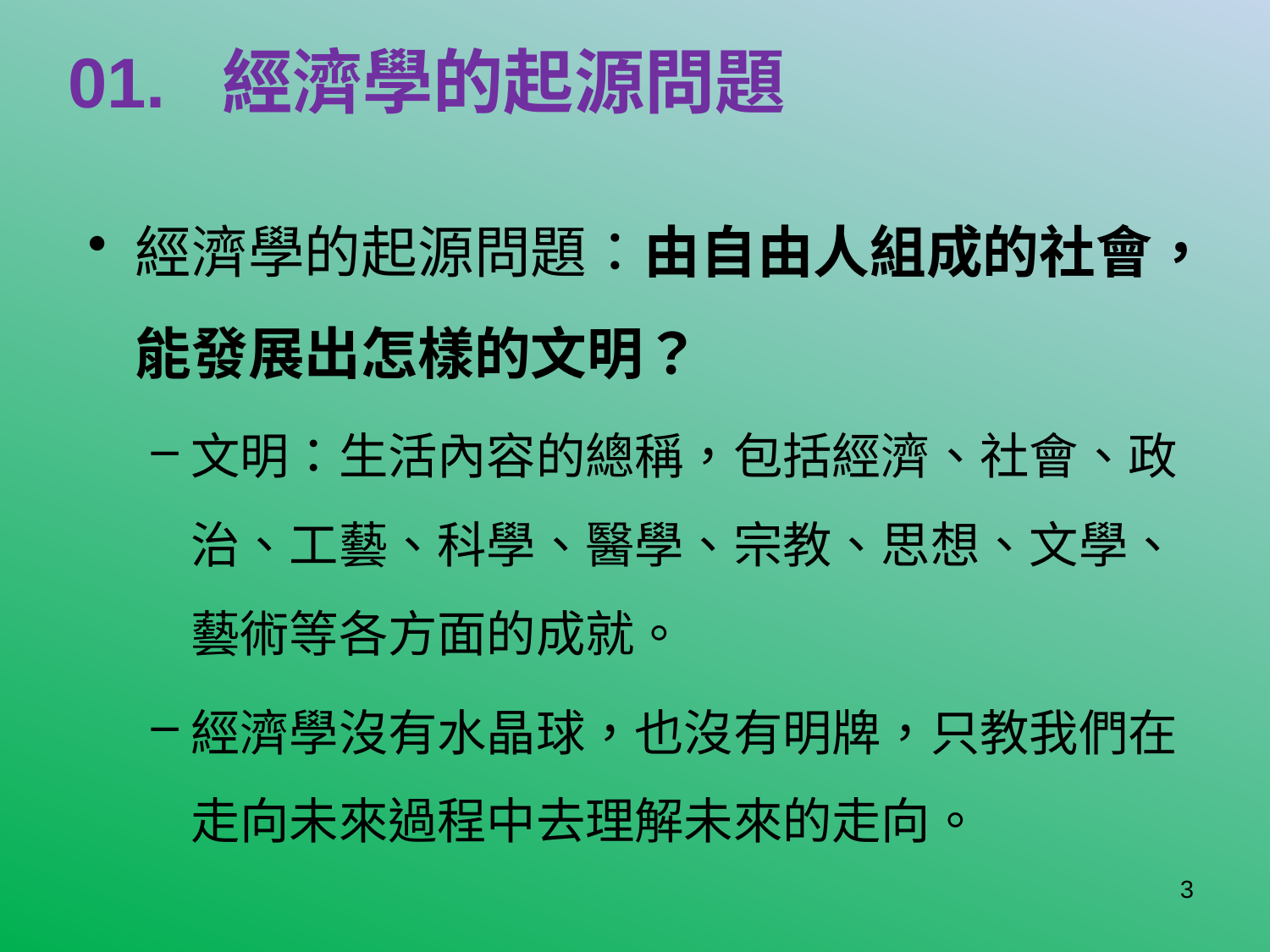

# 01.  經濟學的起源問題
經濟學的起源問題：由自由人組成的社會，能發展出怎樣的文明？
文明：生活內容的總稱，包括經濟、社會、政治、工藝、科學、醫學、宗教、思想、文學、藝術等各方面的成就。
經濟學沒有水晶球，也沒有明牌，只教我們在走向未來過程中去理解未來的走向。
3